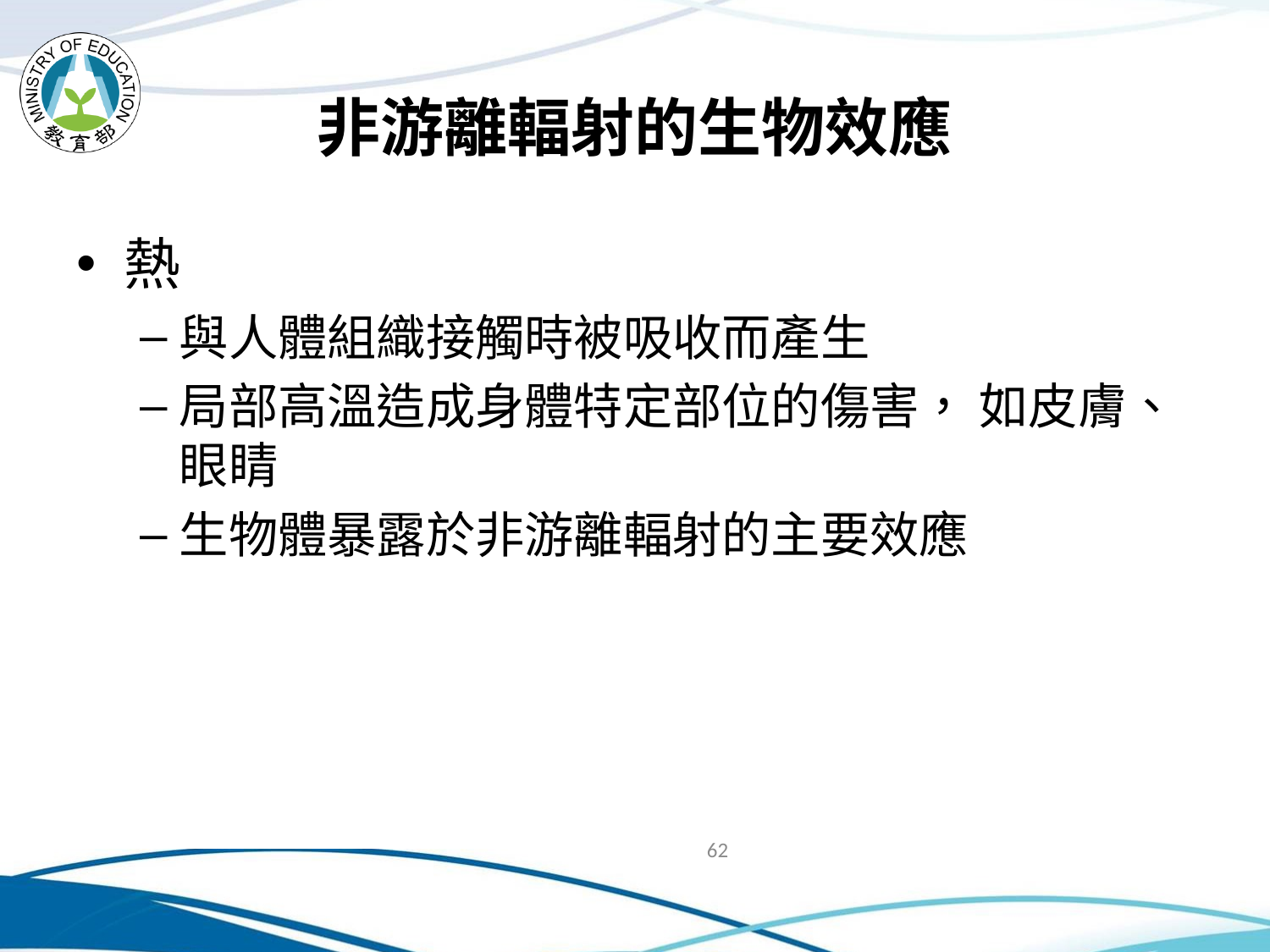

# 非游離輻射的生物效應
熱
與人體組織接觸時被吸收而產生
局部高溫造成身體特定部位的傷害， 如皮膚、眼睛
生物體暴露於非游離輻射的主要效應
62